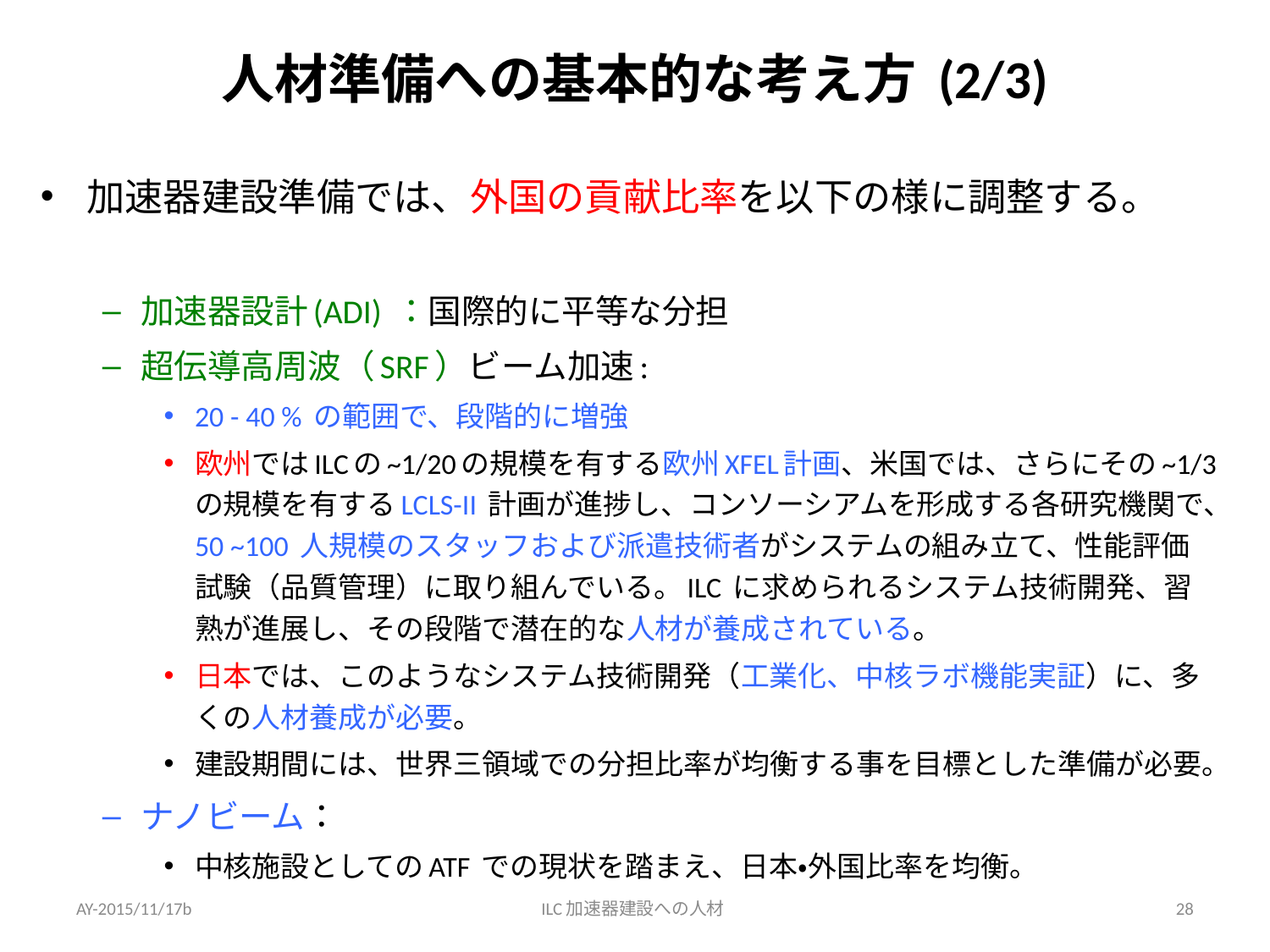

# 人材準備への基本的な考え方 (2/3)
加速器建設準備では、外国の貢献比率を以下の様に調整する。

加速器設計(ADI) ：国際的に平等な分担
超伝導高周波（SRF）ビーム加速:
20 - 40 % の範囲で、段階的に増強
欧州ではILCの~1/20の規模を有する欧州XFEL計画、米国では、さらにその~1/3 の規模を有するLCLS-II 計画が進捗し、コンソーシアムを形成する各研究機関で、50 ~100 人規模のスタッフおよび派遣技術者がシステムの組み立て、性能評価試験（品質管理）に取り組んでいる。ILC に求められるシステム技術開発、習熟が進展し、その段階で潜在的な人材が養成されている。
日本では、このようなシステム技術開発（工業化、中核ラボ機能実証）に、多くの人材養成が必要。
建設期間には、世界三領域での分担比率が均衡する事を目標とした準備が必要。
ナノビーム：
中核施設としてのATF での現状を踏まえ、日本・外国比率を均衡。

AY-2015/11/17b
ILC加速器建設への人材
28